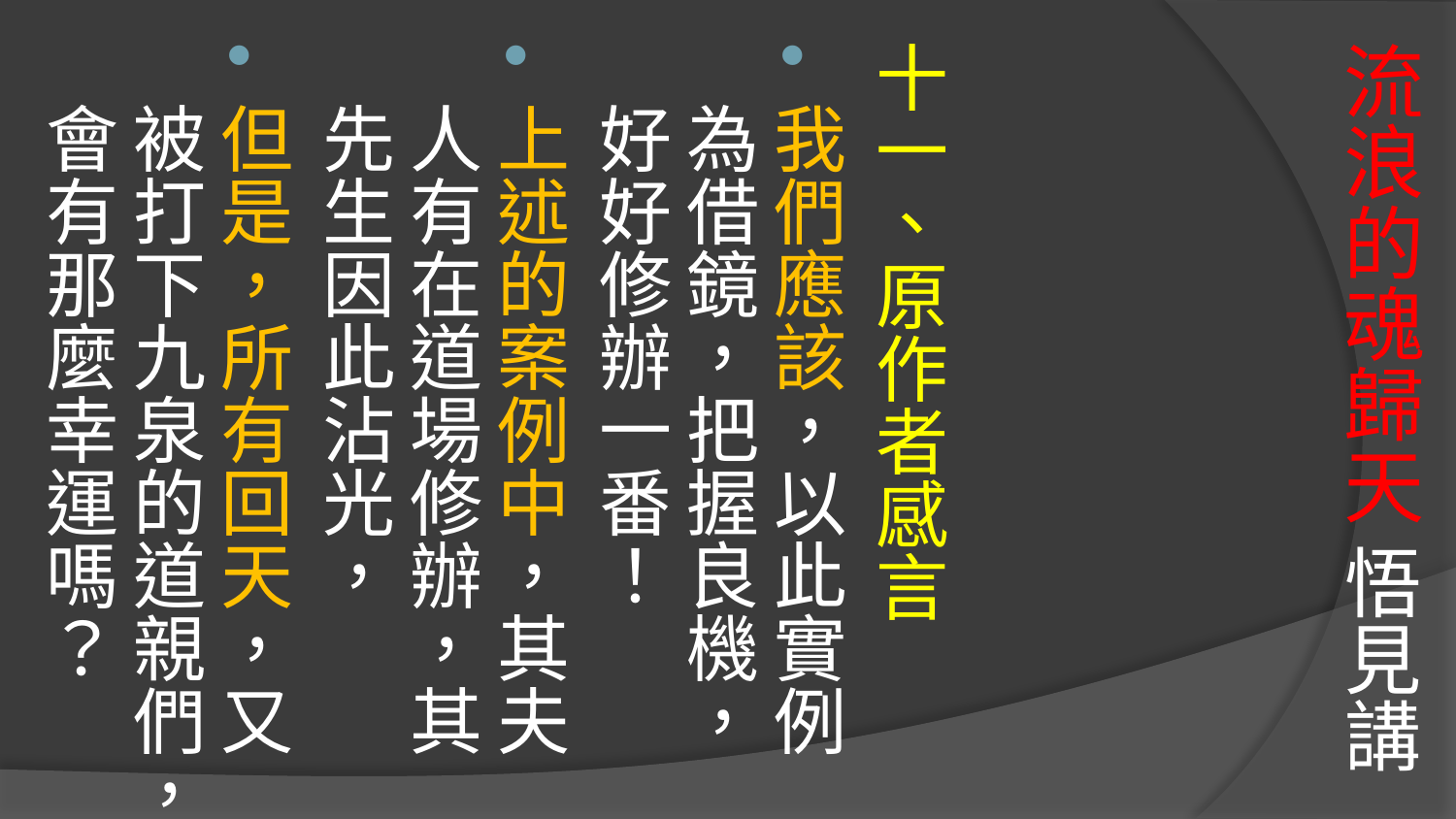

十一、原作者感言
我們應該，以此實例為借鏡，把握良機，好好修辦一番！
上述的案例中，其夫人有在道場修辦，其先生因此沾光，
但是，所有回天，又被打下九泉的道親們，會有那麼幸運嗎？
# 流浪的魂歸天 悟見講